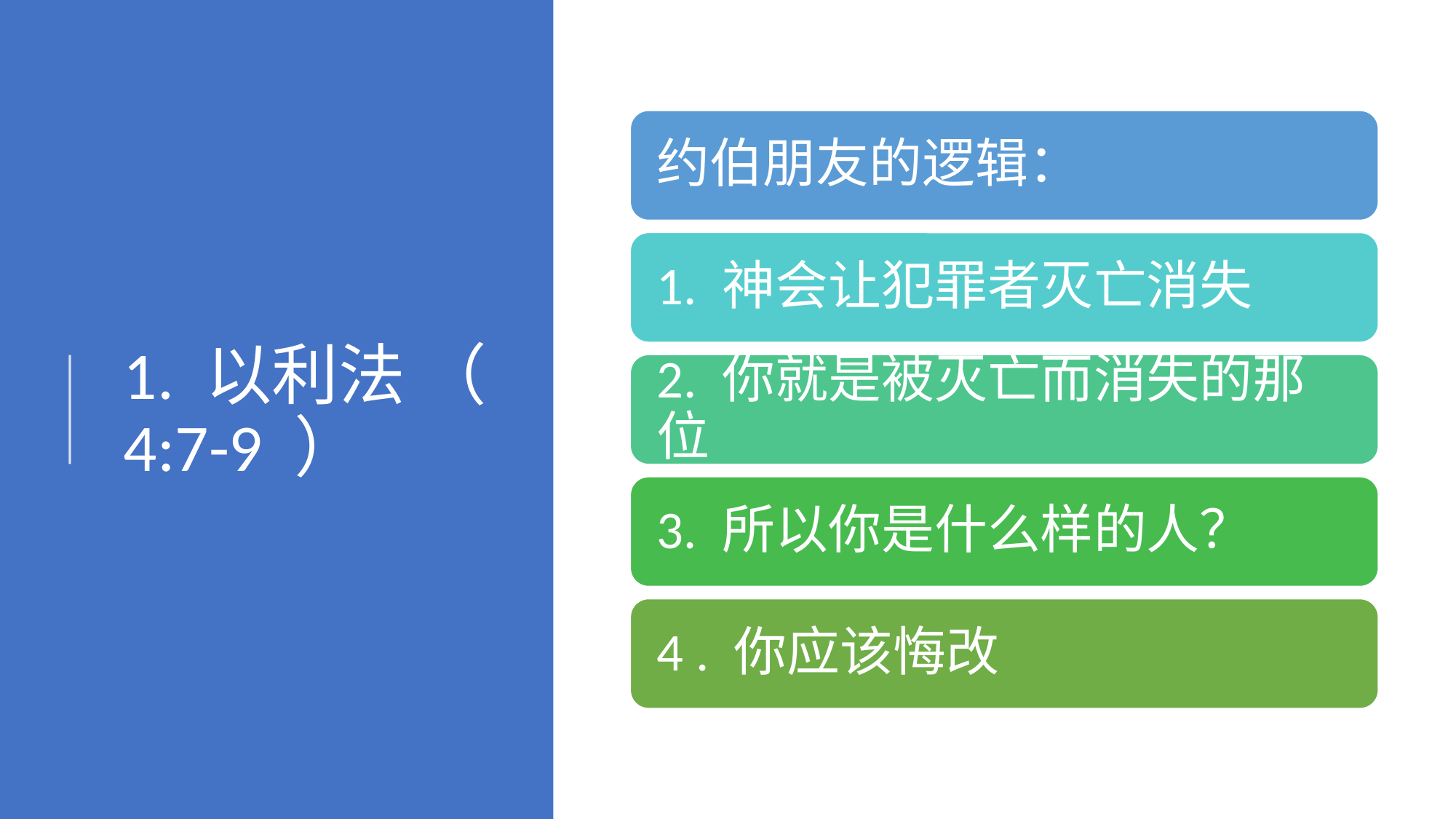

约伯朋友的逻辑：
1. 神会让犯罪者灭亡消失
2. 你就是被灭亡而消失的那位
3. 所以你是什么样的人？
4 . 你应该悔改
# 1. 以利法 （ 4:7-9 ）